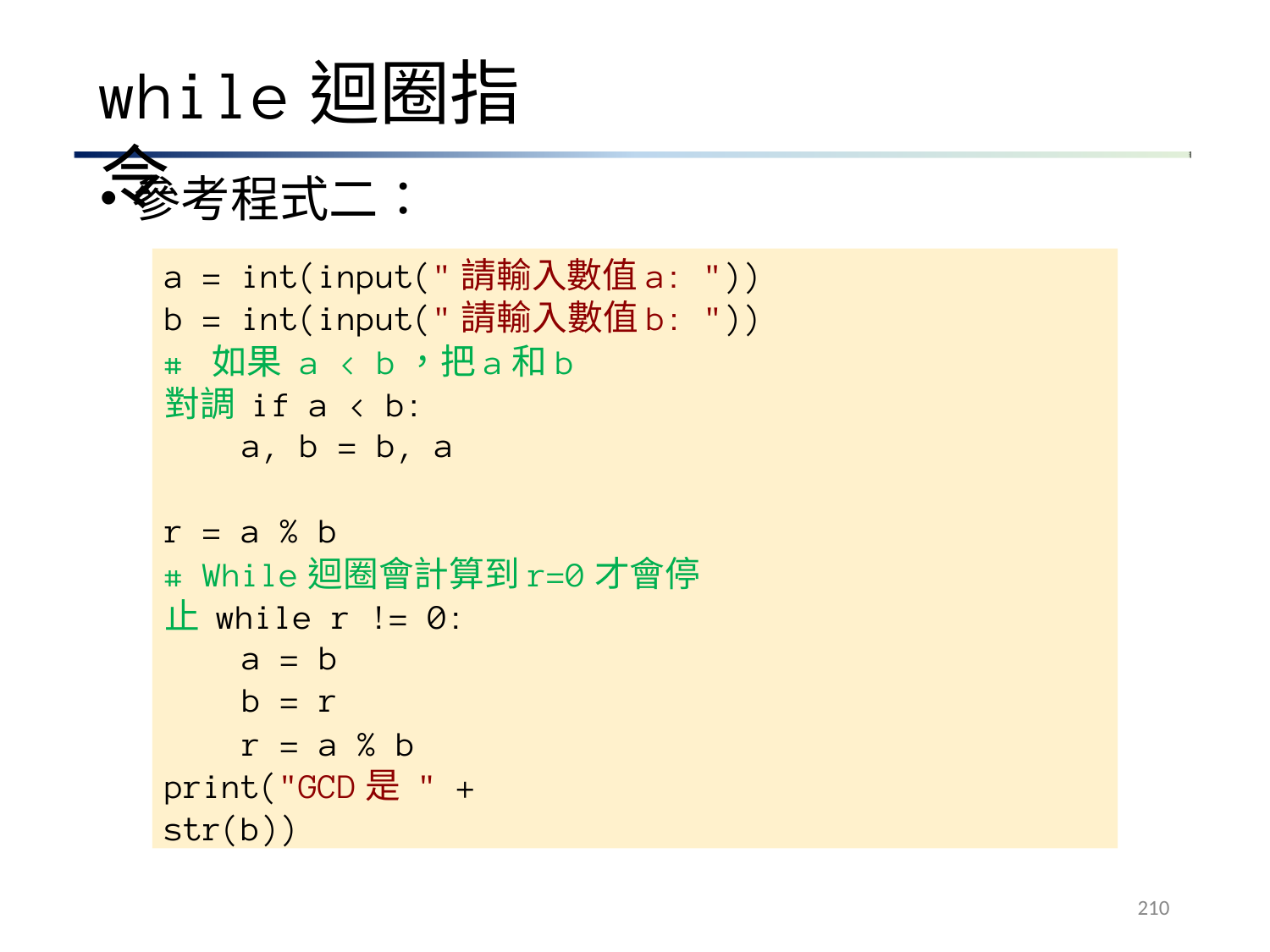

# while迴圈指令
參考程式二：
a = int(input("請輸入數值a: "))
b = int(input("請輸入數值b: "))
# 如果 a < b，把a和b對調 if a < b:
a, b = b, a

r = a % b
# While迴圈會計算到r=0才會停止 while r != 0:
a = b
b = r
r = a % b  print("GCD是 " + str(b))
210